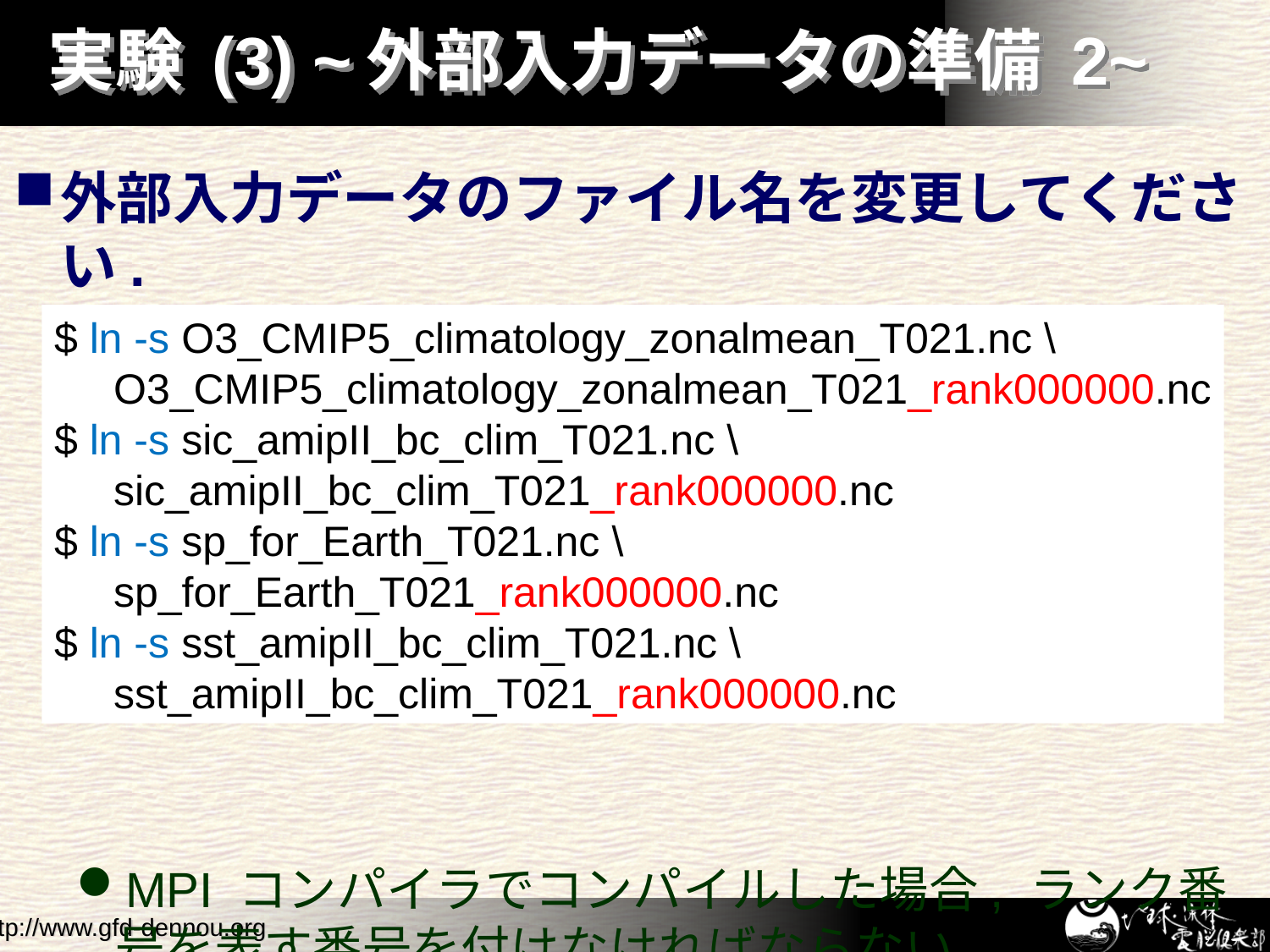

# 実験 (3) ~外部入力データの準備 2~
外部入力データのファイル名を変更してください.
ここでは, シンボリックリンクを作成している.

MPI コンパイラでコンパイルした場合, ランク番号を表す番号を付けなければならない.
$ ln -s O3_CMIP5_climatology_zonalmean_T021.nc \
     O3_CMIP5_climatology_zonalmean_T021_rank000000.nc
$ ln -s sic_amipII_bc_clim_T021.nc \
     sic_amipII_bc_clim_T021_rank000000.nc
$ ln -s sp_for_Earth_T021.nc \
     sp_for_Earth_T021_rank000000.nc
$ ln -s sst_amipII_bc_clim_T021.nc \
     sst_amipII_bc_clim_T021_rank000000.nc